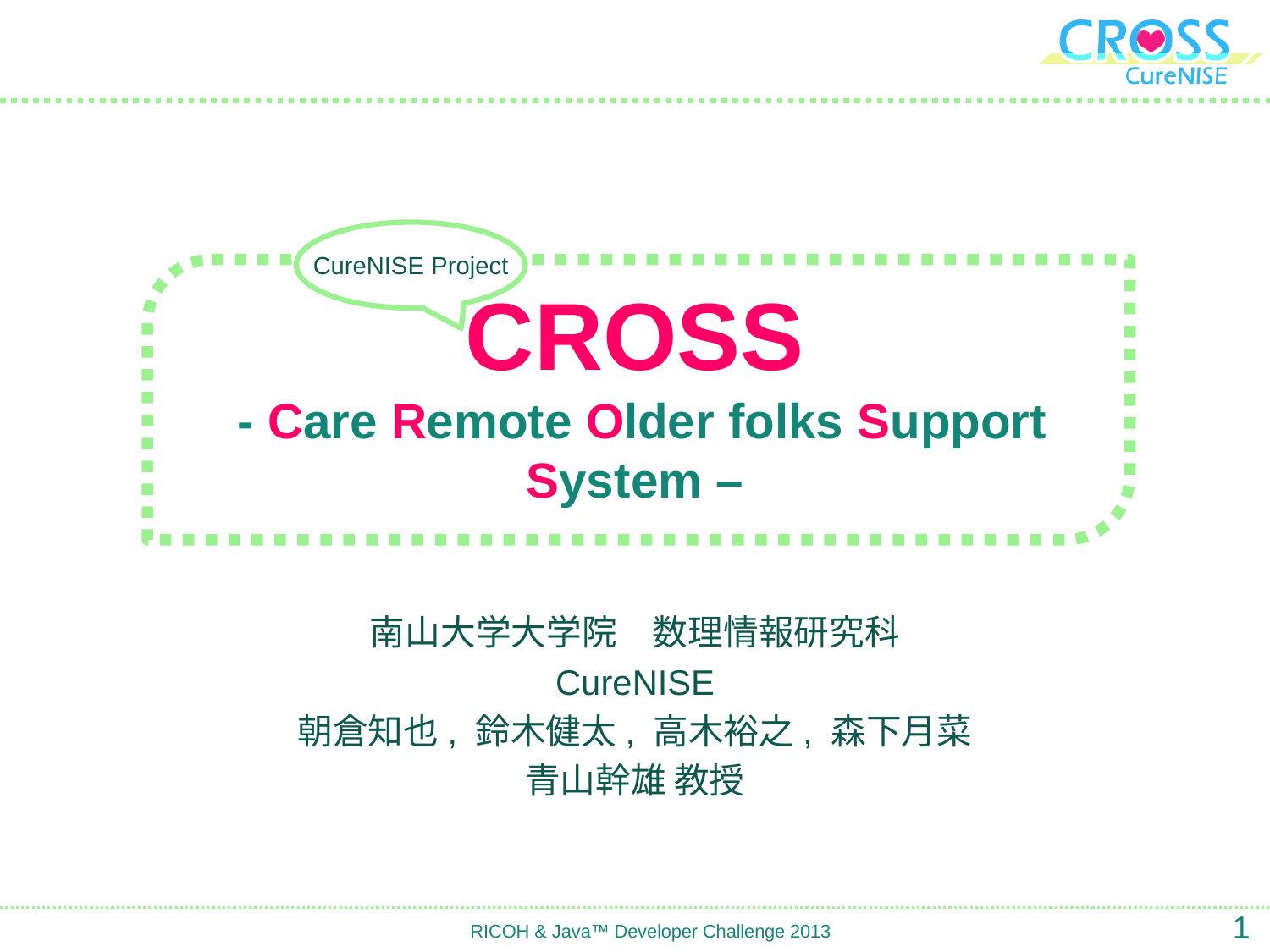

CureNISE Project
# CROSS - Care Remote Older folks Support System –
南山大学大学院　数理情報研究科
CureNISE
朝倉知也, 鈴木健太, 高木裕之, 森下月菜
青山幹雄 教授
1
RICOH & Java™ Developer Challenge 2013